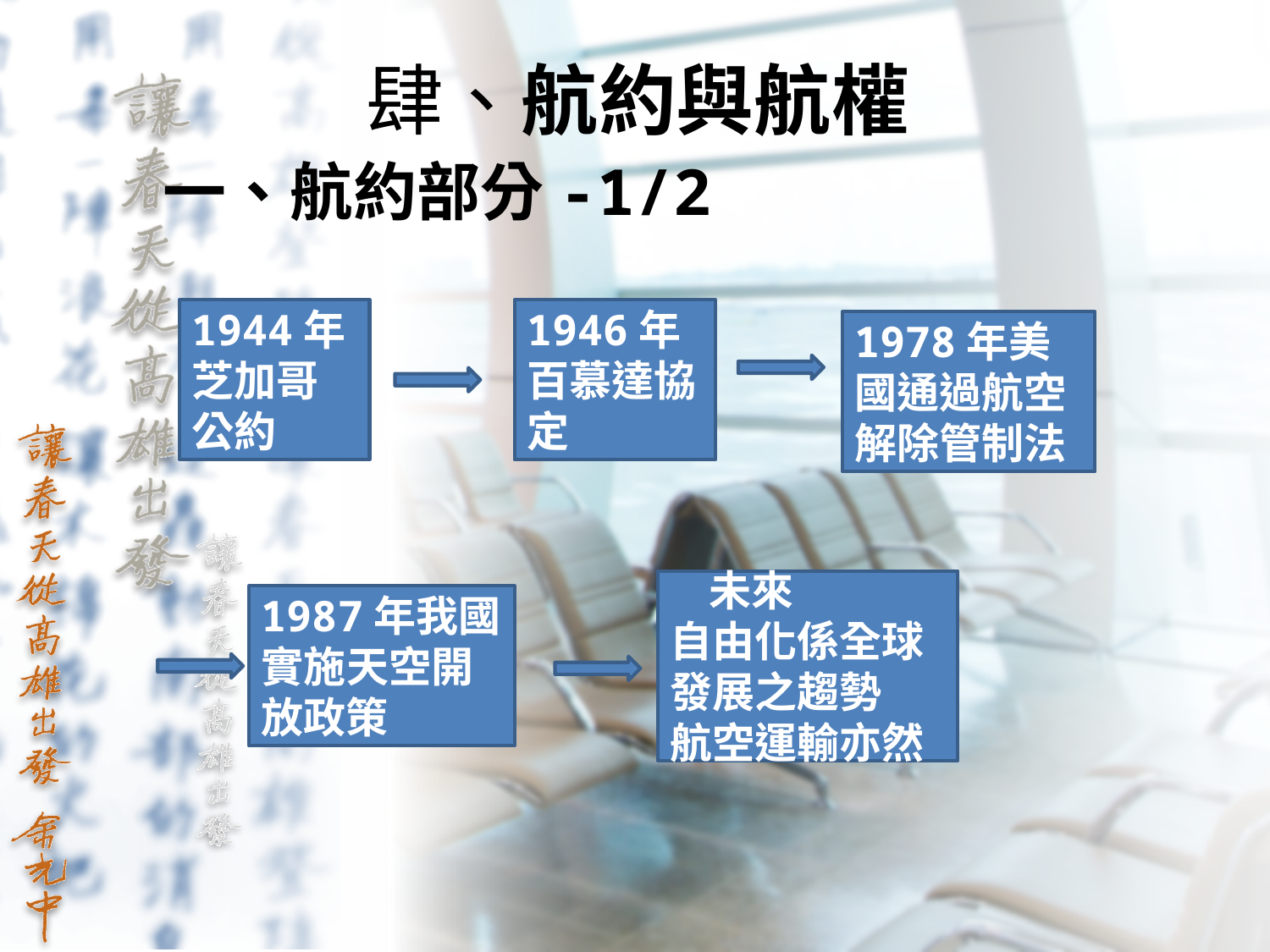

# 肆、航約與航權
一、航約部分-1/2
1944年
芝加哥公約
1946年
百慕達協定
1978年美國通過航空解除管制法

   未來
自由化係全球發展之趨勢
航空運輸亦然
1987年我國實施天空開放政策